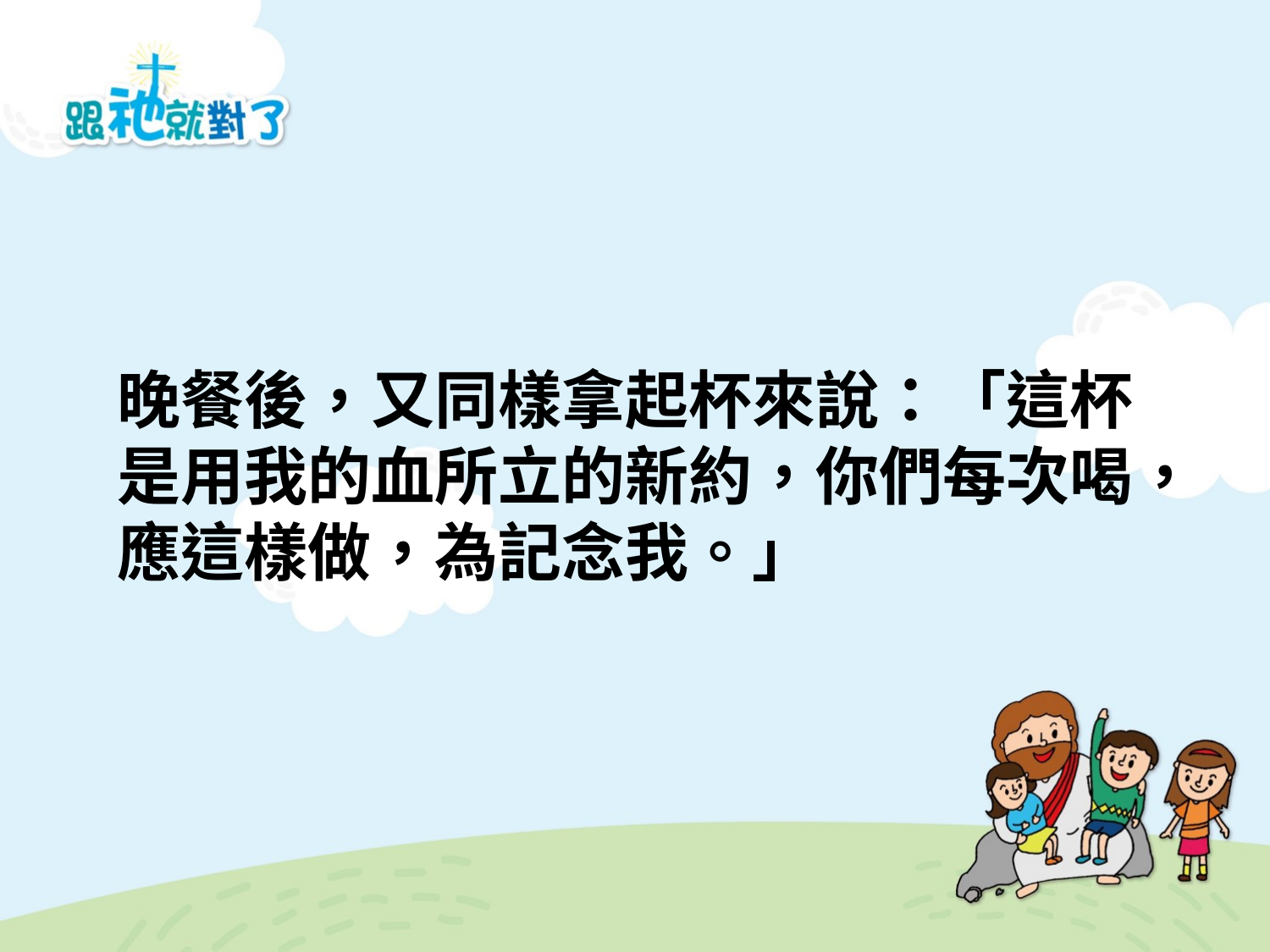

晚餐後，又同樣拿起杯來說：「這杯是用我的血所立的新約，你們每次喝，應這樣做，為記念我。」